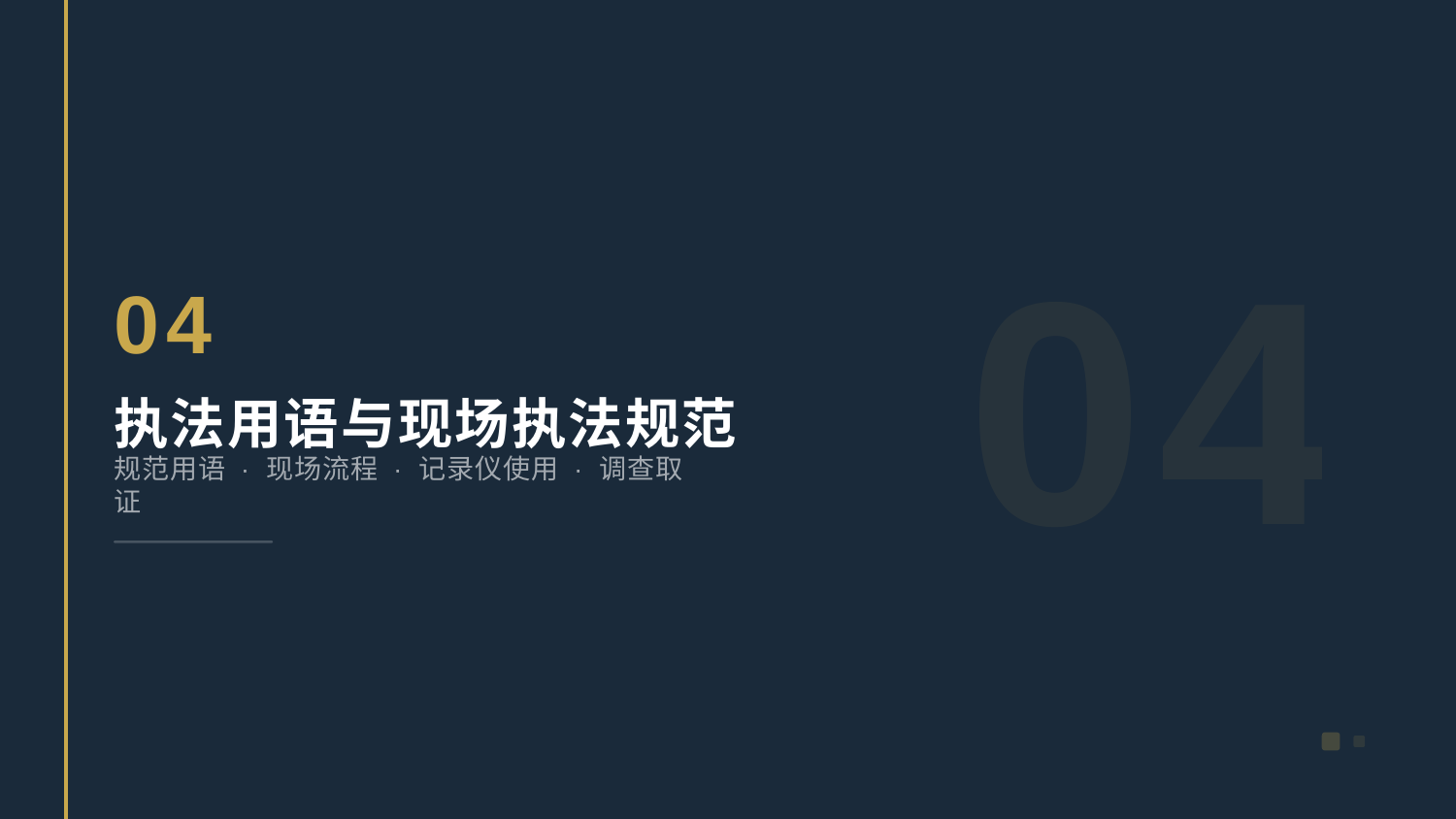

04
04
执法用语与现场执法规范
规范用语 · 现场流程 · 记录仪使用 · 调查取证